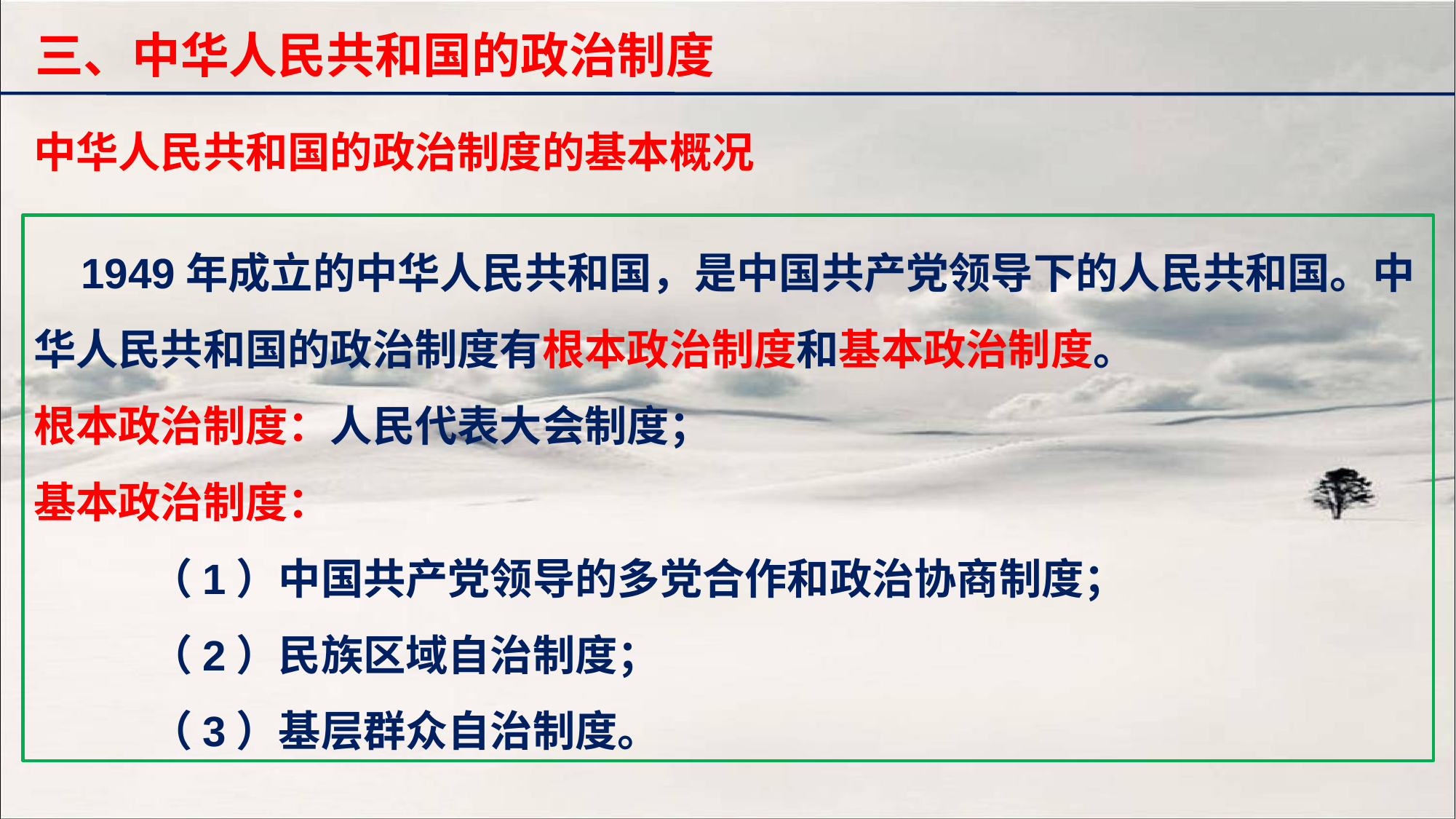

三、中华人民共和国的政治制度
中华人民共和国的政治制度的基本概况
    1949年成立的中华人民共和国，是中国共产党领导下的人民共和国。中华人民共和国的政治制度有根本政治制度和基本政治制度。
根本政治制度：人民代表大会制度；
基本政治制度：
           （1）中国共产党领导的多党合作和政治协商制度；
           （2）民族区域自治制度；
           （3）基层群众自治制度。